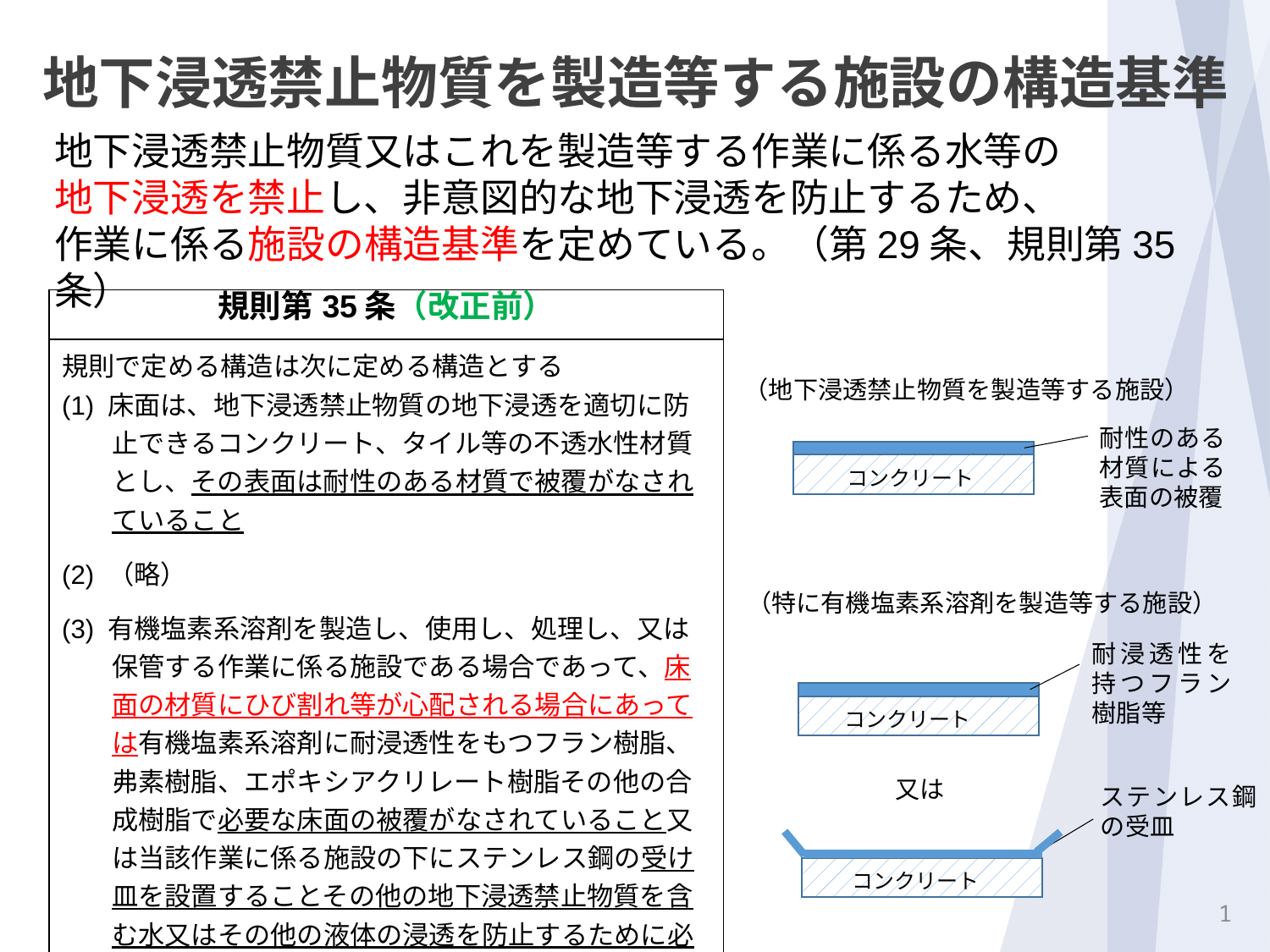

地下浸透禁止物質を製造等する施設の構造基準
地下浸透禁止物質又はこれを製造等する作業に係る水等の
地下浸透を禁止し、非意図的な地下浸透を防止するため、
作業に係る施設の構造基準を定めている。（第29条、規則第35条）
| 規則第35条（改正前） |
| --- |
| 規則で定める構造は次に定める構造とする (1) 床面は、地下浸透禁止物質の地下浸透を適切に防止できるコンクリート、タイル等の不透水性材質とし、その表面は耐性のある材質で被覆がなされていること (2) （略） (3) 有機塩素系溶剤を製造し、使用し、処理し、又は保管する作業に係る施設である場合であって、床面の材質にひび割れ等が心配される場合にあっては有機塩素系溶剤に耐浸透性をもつフラン樹脂、弗素樹脂、エポキシアクリレート樹脂その他の合成樹脂で必要な床面の被覆がなされていること又は当該作業に係る施設の下にステンレス鋼の受け皿を設置することその他の地下浸透禁止物質を含む水又はその他の液体の浸透を防止するために必要な措置がとられていること |
（地下浸透禁止物質を製造等する施設）
耐性のある材質による表面の被覆

コンクリート
（特に有機塩素系溶剤を製造等する施設）
耐浸透性を持つフラン樹脂等

コンクリート
又は
ステンレス鋼の受皿

コンクリート
1